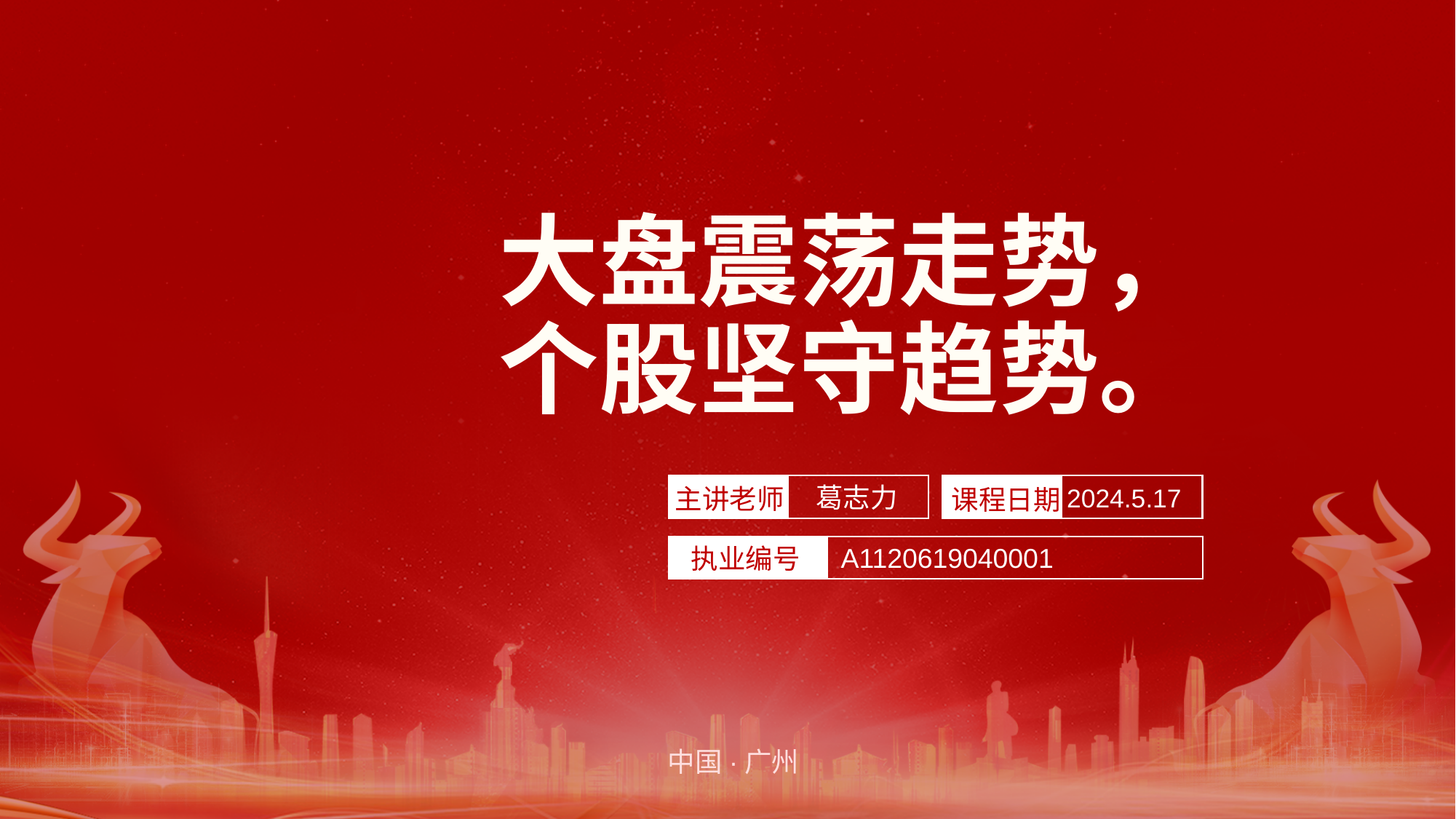

大盘震荡走势，
个股坚守趋势。
葛志力

2024.5.17
课程日期
主讲老师
A1120619040001

执业编号
中国·广州